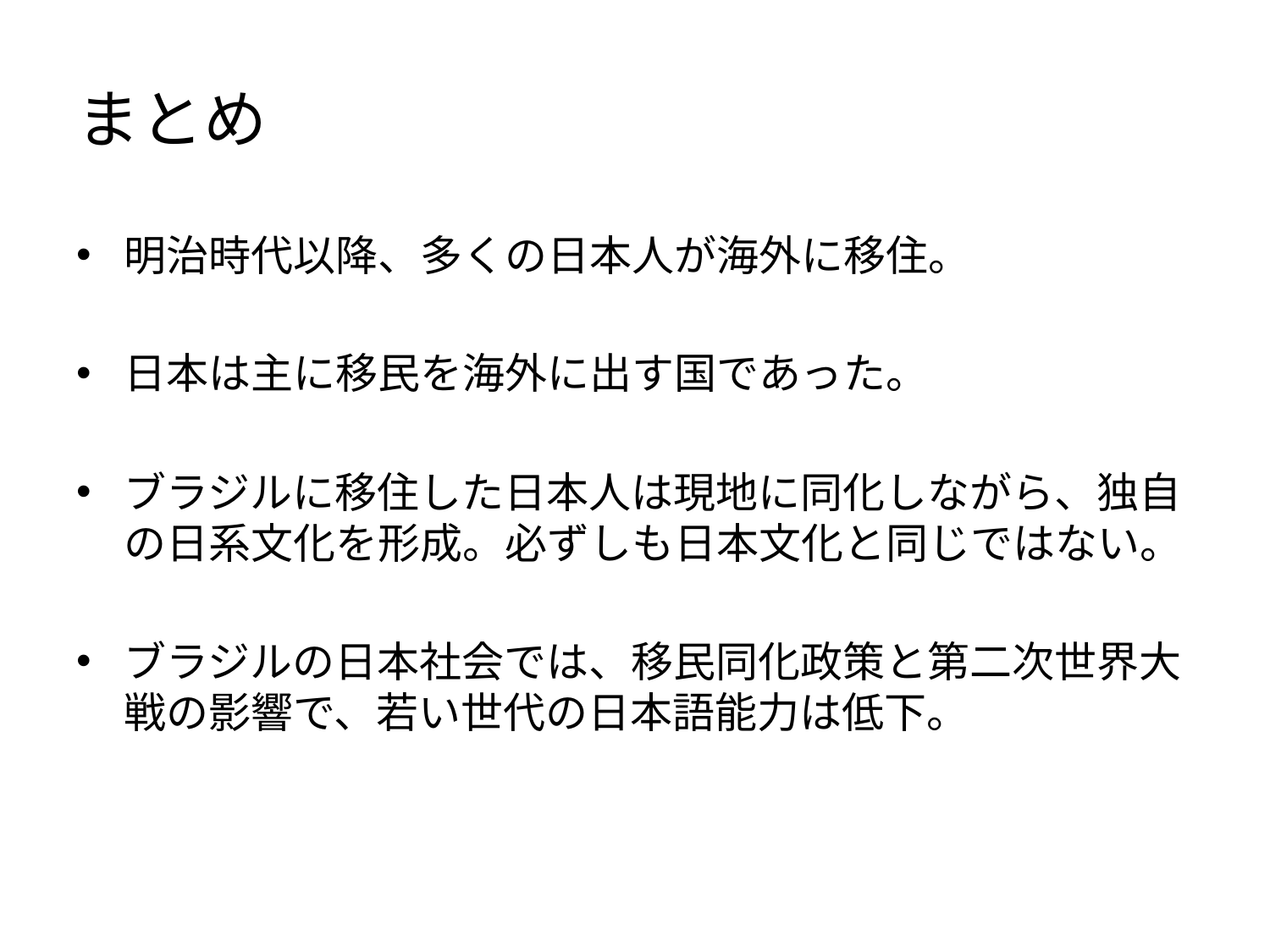

# まとめ
明治時代以降、多くの日本人が海外に移住。

日本は主に移民を海外に出す国であった。

ブラジルに移住した日本人は現地に同化しながら、独自の日系文化を形成。必ずしも日本文化と同じではない。

ブラジルの日本社会では、移民同化政策と第二次世界大戦の影響で、若い世代の日本語能力は低下。